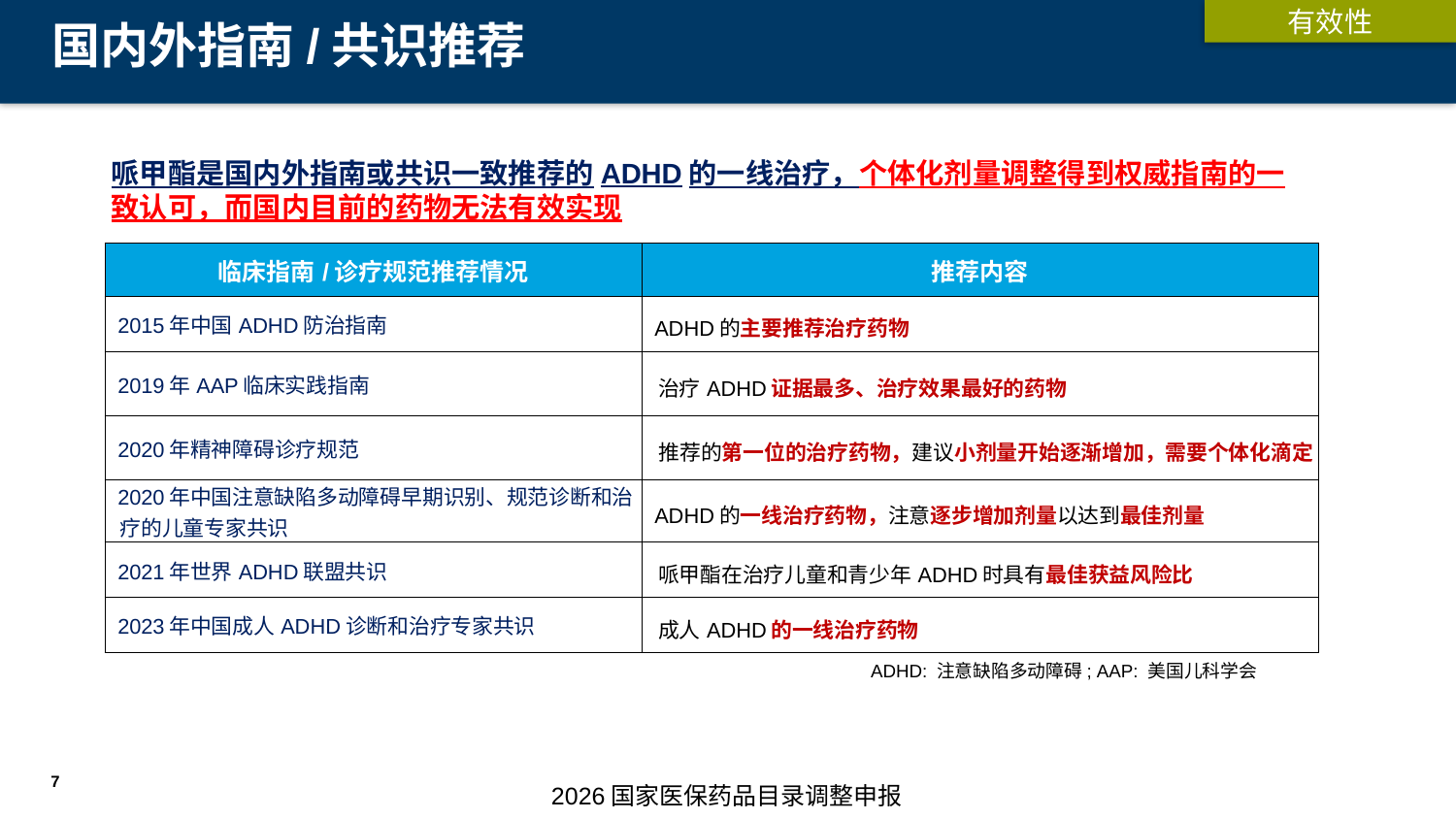

有效性
# 国内外指南/共识推荐
哌甲酯是国内外指南或共识一致推荐的ADHD的一线治疗，个体化剂量调整得到权威指南的一致认可，而国内目前的药物无法有效实现
| 临床指南/诊疗规范推荐情况 | 推荐内容 |
| --- | --- |
| 2015年中国ADHD防治指南 | ADHD的主要推荐治疗药物 |
| 2019年AAP临床实践指南 | 治疗ADHD证据最多、治疗效果最好的药物 |
| 2020年精神障碍诊疗规范 | 推荐的第一位的治疗药物，建议小剂量开始逐渐增加，需要个体化滴定 |
| 2020年中国注意缺陷多动障碍早期识别、规范诊断和治疗的儿童专家共识 | ADHD的一线治疗药物，注意逐步增加剂量以达到最佳剂量 |
| 2021年世界ADHD联盟共识 | 哌甲酯在治疗儿童和青少年ADHD时具有最佳获益风险比 |
| 2023年中国成人ADHD诊断和治疗专家共识 | 成人ADHD的一线治疗药物 |
ADHD: 注意缺陷多动障碍; AAP: 美国儿科学会
7
2026国家医保药品目录调整申报